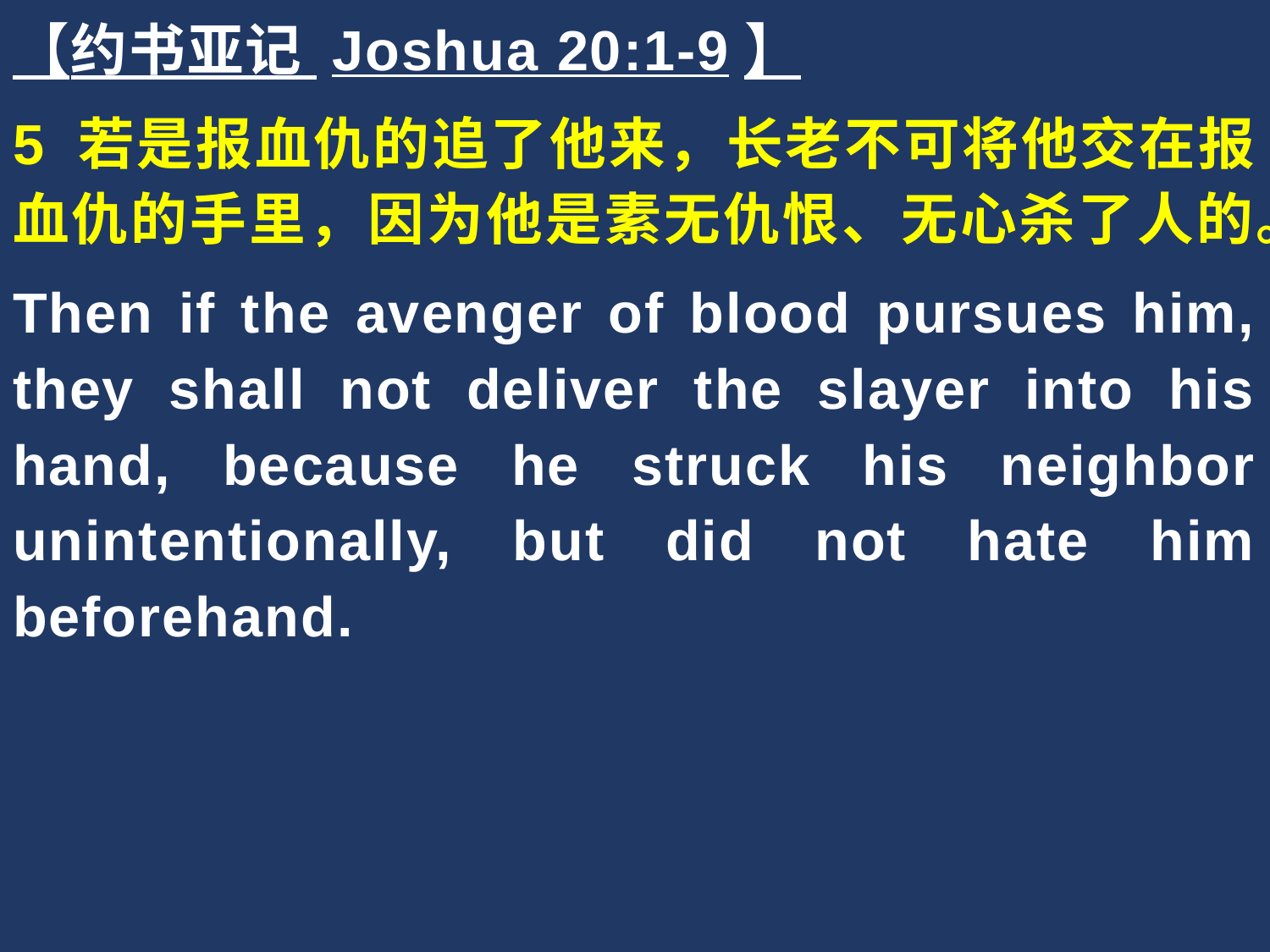

【约书亚记 Joshua 20:1-9】
5 若是报血仇的追了他来，长老不可将他交在报血仇的手里，因为他是素无仇恨、无心杀了人的。
Then if the avenger of blood pursues him, they shall not deliver the slayer into his hand, because he struck his neighbor unintentionally, but did not hate him beforehand.